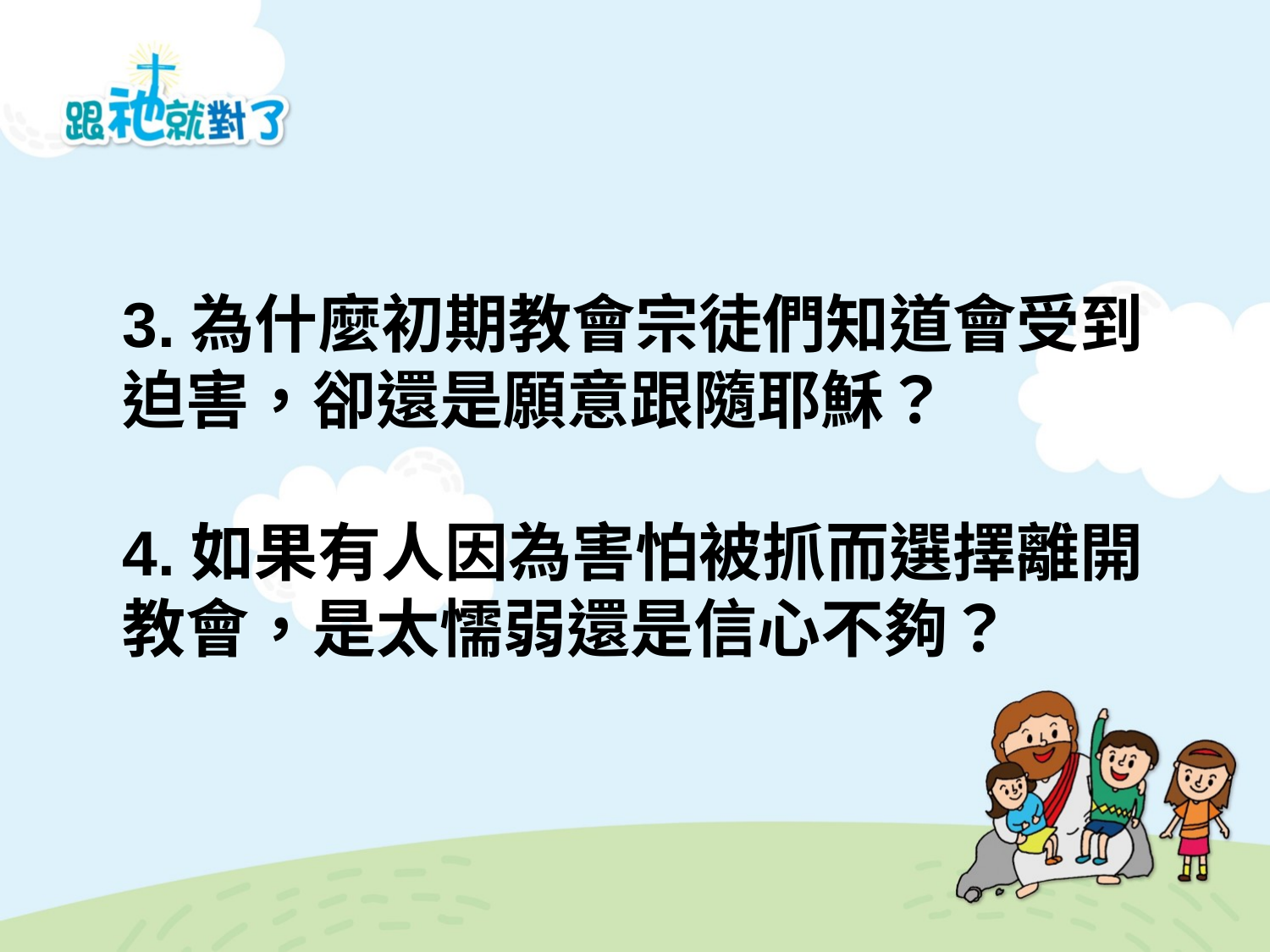

3.為什麼初期教會宗徒們知道會受到迫害，卻還是願意跟隨耶穌？

4.如果有人因為害怕被抓而選擇離開教會，是太懦弱還是信心不夠？